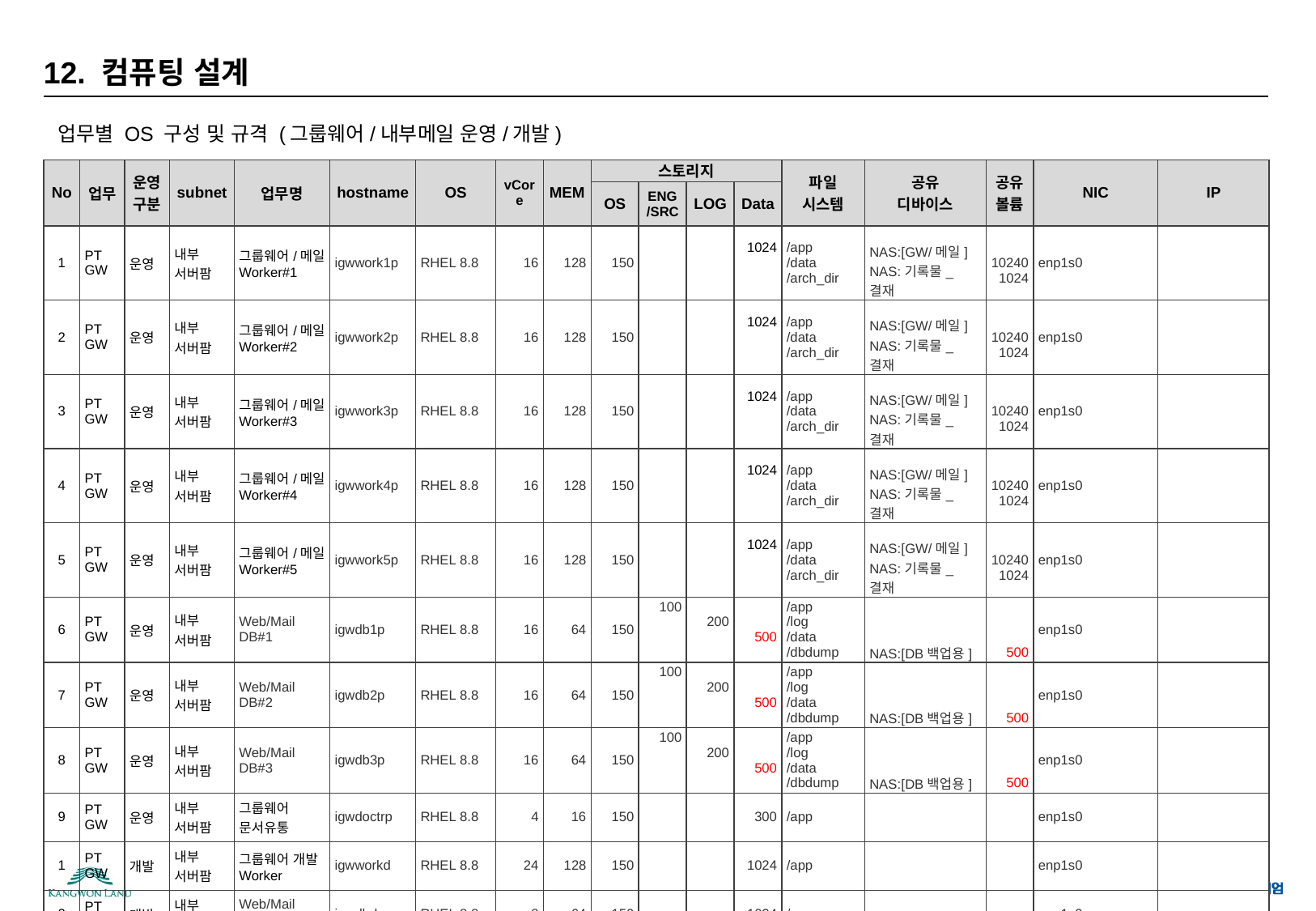

# 12. 컴퓨팅 설계
업무별 OS 구성 및 규격 (그룹웨어/내부메일 운영/개발)
| No | 업무 | 운영구분 | subnet | 업무명 | hostname | OS | vCore | MEM | 스토리지 |  |  |  | 파일 시스템 | 공유 디바이스 | 공유 볼륨 | NIC | IP |
| --- | --- | --- | --- | --- | --- | --- | --- | --- | --- | --- | --- | --- | --- | --- | --- | --- | --- |
|  |  |  |  |  |  |  |  |  | OS | ENG /SRC | LOG | Data |  |  |  |  |  |
| 1 | PT GW | 운영 | 내부 서버팜 | 그룹웨어/메일 Worker#1 | igwwork1p | RHEL 8.8 | 16 | 128 | 150 |  |  | 1024 | /app /data /arch\_dir | NAS:[GW/메일] NAS:기록물\_결재 | 10240 1024 | enp1s0 |  |
| 2 | PT GW | 운영 | 내부 서버팜 | 그룹웨어/메일 Worker#2 | igwwork2p | RHEL 8.8 | 16 | 128 | 150 |  |  | 1024 | /app /data /arch\_dir | NAS:[GW/메일] NAS:기록물\_결재 | 10240 1024 | enp1s0 |  |
| 3 | PT GW | 운영 | 내부 서버팜 | 그룹웨어/메일 Worker#3 | igwwork3p | RHEL 8.8 | 16 | 128 | 150 |  |  | 1024 | /app /data /arch\_dir | NAS:[GW/메일] NAS:기록물\_결재 | 10240 1024 | enp1s0 |  |
| 4 | PT GW | 운영 | 내부 서버팜 | 그룹웨어/메일 Worker#4 | igwwork4p | RHEL 8.8 | 16 | 128 | 150 |  |  | 1024 | /app /data /arch\_dir | NAS:[GW/메일] NAS:기록물\_결재 | 10240 1024 | enp1s0 |  |
| 5 | PT GW | 운영 | 내부 서버팜 | 그룹웨어/메일 Worker#5 | igwwork5p | RHEL 8.8 | 16 | 128 | 150 |  |  | 1024 | /app /data /arch\_dir | NAS:[GW/메일] NAS:기록물\_결재 | 10240 1024 | enp1s0 |  |
| 6 | PT GW | 운영 | 내부 서버팜 | Web/Mail DB#1 | igwdb1p | RHEL 8.8 | 16 | 64 | 150 | 100 | 200 | 500 | /app /log /data /dbdump | NAS:[DB백업용] | 500 | enp1s0 |  |
| 7 | PT GW | 운영 | 내부 서버팜 | Web/Mail DB#2 | igwdb2p | RHEL 8.8 | 16 | 64 | 150 | 100 | 200 | 500 | /app /log /data /dbdump | NAS:[DB백업용] | 500 | enp1s0 |  |
| 8 | PT GW | 운영 | 내부 서버팜 | Web/Mail DB#3 | igwdb3p | RHEL 8.8 | 16 | 64 | 150 | 100 | 200 | 500 | /app /log /data /dbdump | NAS:[DB백업용] | 500 | enp1s0 |  |
| 9 | PT GW | 운영 | 내부 서버팜 | 그룹웨어 문서유통 | igwdoctrp | RHEL 8.8 | 4 | 16 | 150 |  |  | 300 | /app |  |  | enp1s0 |  |
| 1 | PT GW | 개발 | 내부 서버팜 | 그룹웨어 개발Worker | igwworkd | RHEL 8.8 | 24 | 128 | 150 |  |  | 1024 | /app |  |  | enp1s0 |  |
| 2 | PT GW | 개발 | 내부 서버팜 | Web/Mail 개발 DB | igwdbd | RHEL 8.8 | 8 | 64 | 150 |  |  | 1024 | /app |  |  | enp1s0 |  |
| 3 | PT GW | 개발 | 내부 서버팜 | 그룹웨어 문서유통 개발 | igwdoctrd | RHEL 8.8 | 4 | 16 | 150 |  |  | 100 | /app |  |  | enp1s0 |  |
25